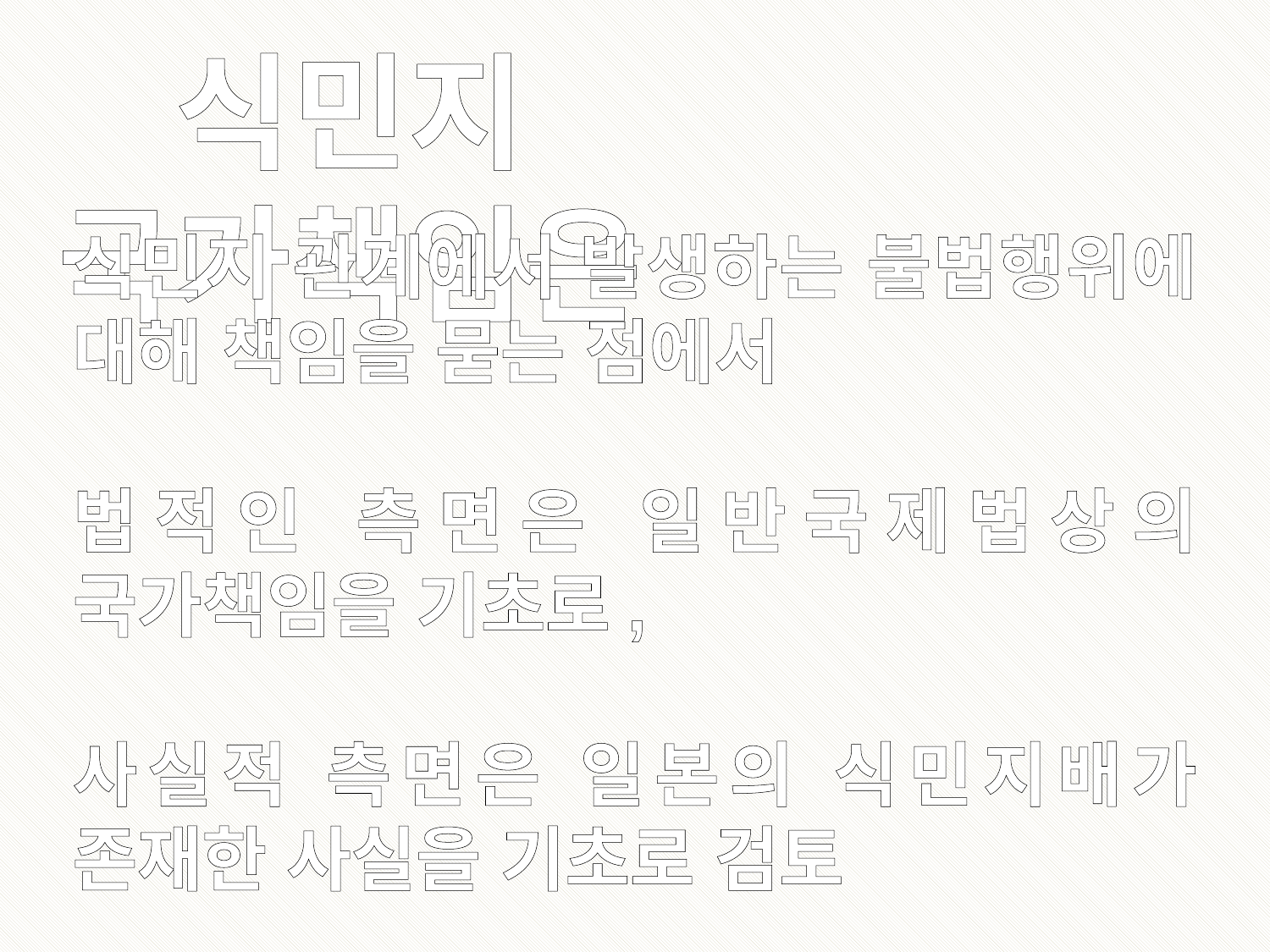

식민지 국가책임은
식민지 관계에서 발생하는 불법행위에 대해 책임을 묻는 점에서

법적인 측면은 일반국제법상의 국가책임을 기초로,

사실적 측면은 일본의 식민지배가 존재한 사실을 기초로 검토